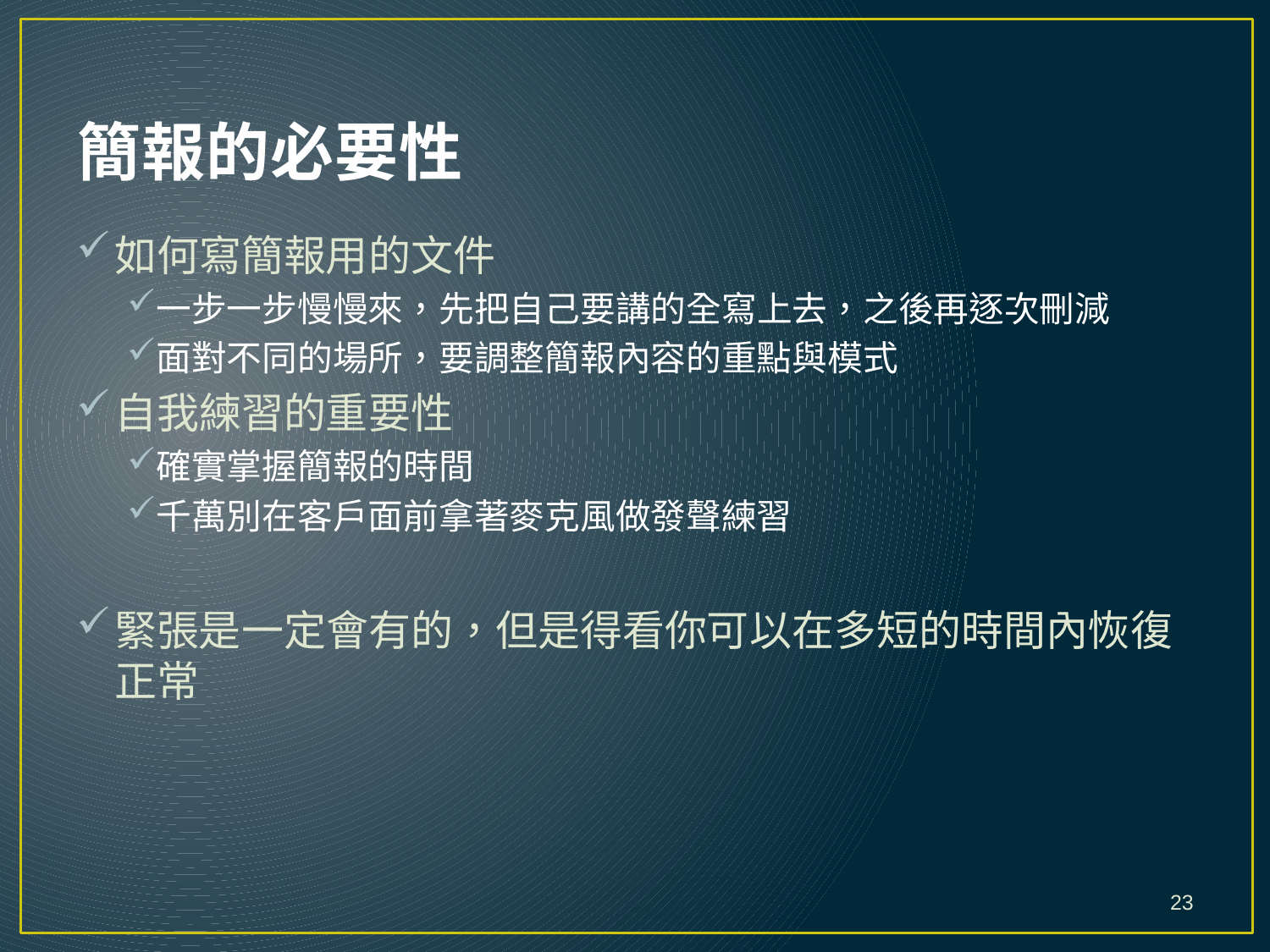

# 簡報的必要性
如何寫簡報用的文件
一步一步慢慢來，先把自己要講的全寫上去，之後再逐次刪減
面對不同的場所，要調整簡報內容的重點與模式
自我練習的重要性
確實掌握簡報的時間
千萬別在客戶面前拿著麥克風做發聲練習

緊張是一定會有的，但是得看你可以在多短的時間內恢復正常
23